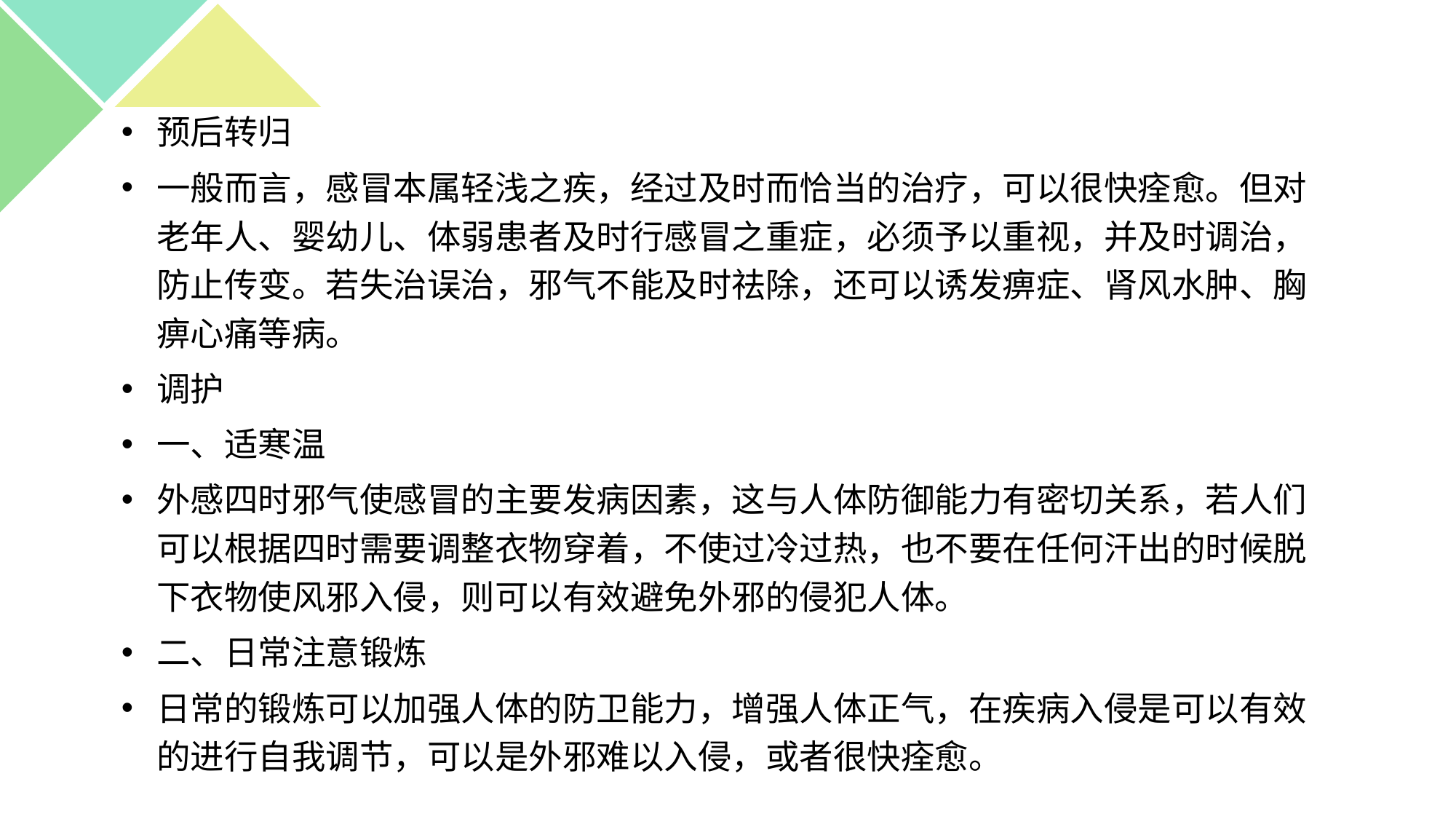

预后转归
一般而言，感冒本属轻浅之疾，经过及时而恰当的治疗，可以很快痊愈。但对老年人、婴幼儿、体弱患者及时行感冒之重症，必须予以重视，并及时调治，防止传变。若失治误治，邪气不能及时祛除，还可以诱发痹症、肾风水肿、胸痹心痛等病。
调护
一、适寒温
外感四时邪气使感冒的主要发病因素，这与人体防御能力有密切关系，若人们可以根据四时需要调整衣物穿着，不使过冷过热，也不要在任何汗出的时候脱下衣物使风邪入侵，则可以有效避免外邪的侵犯人体。
二、日常注意锻炼
日常的锻炼可以加强人体的防卫能力，增强人体正气，在疾病入侵是可以有效的进行自我调节，可以是外邪难以入侵，或者很快痊愈。